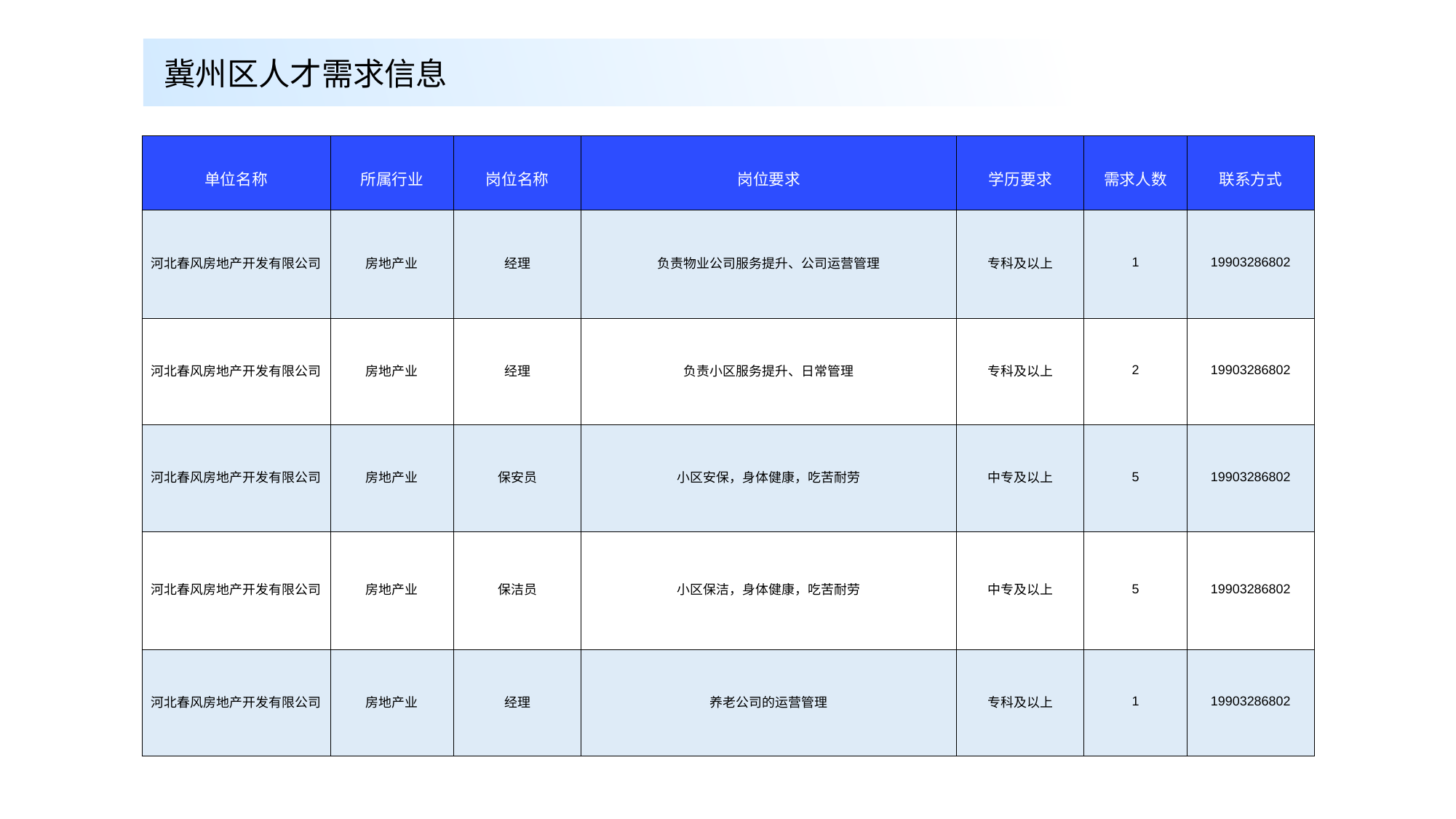

冀州区人才需求信息
| 单位名称 | 所属行业 | 岗位名称 | 岗位要求 | 学历要求 | 需求人数 | 联系方式 |
| --- | --- | --- | --- | --- | --- | --- |
| 河北春风房地产开发有限公司 | 房地产业 | 经理 | 负责物业公司服务提升、公司运营管理 | 专科及以上 | 1 | 19903286802 |
| 河北春风房地产开发有限公司 | 房地产业 | 经理 | 负责小区服务提升、日常管理 | 专科及以上 | 2 | 19903286802 |
| 河北春风房地产开发有限公司 | 房地产业 | 保安员 | 小区安保，身体健康，吃苦耐劳 | 中专及以上 | 5 | 19903286802 |
| 河北春风房地产开发有限公司 | 房地产业 | 保洁员 | 小区保洁，身体健康，吃苦耐劳 | 中专及以上 | 5 | 19903286802 |
| 河北春风房地产开发有限公司 | 房地产业 | 经理 | 养老公司的运营管理 | 专科及以上 | 1 | 19903286802 |
12